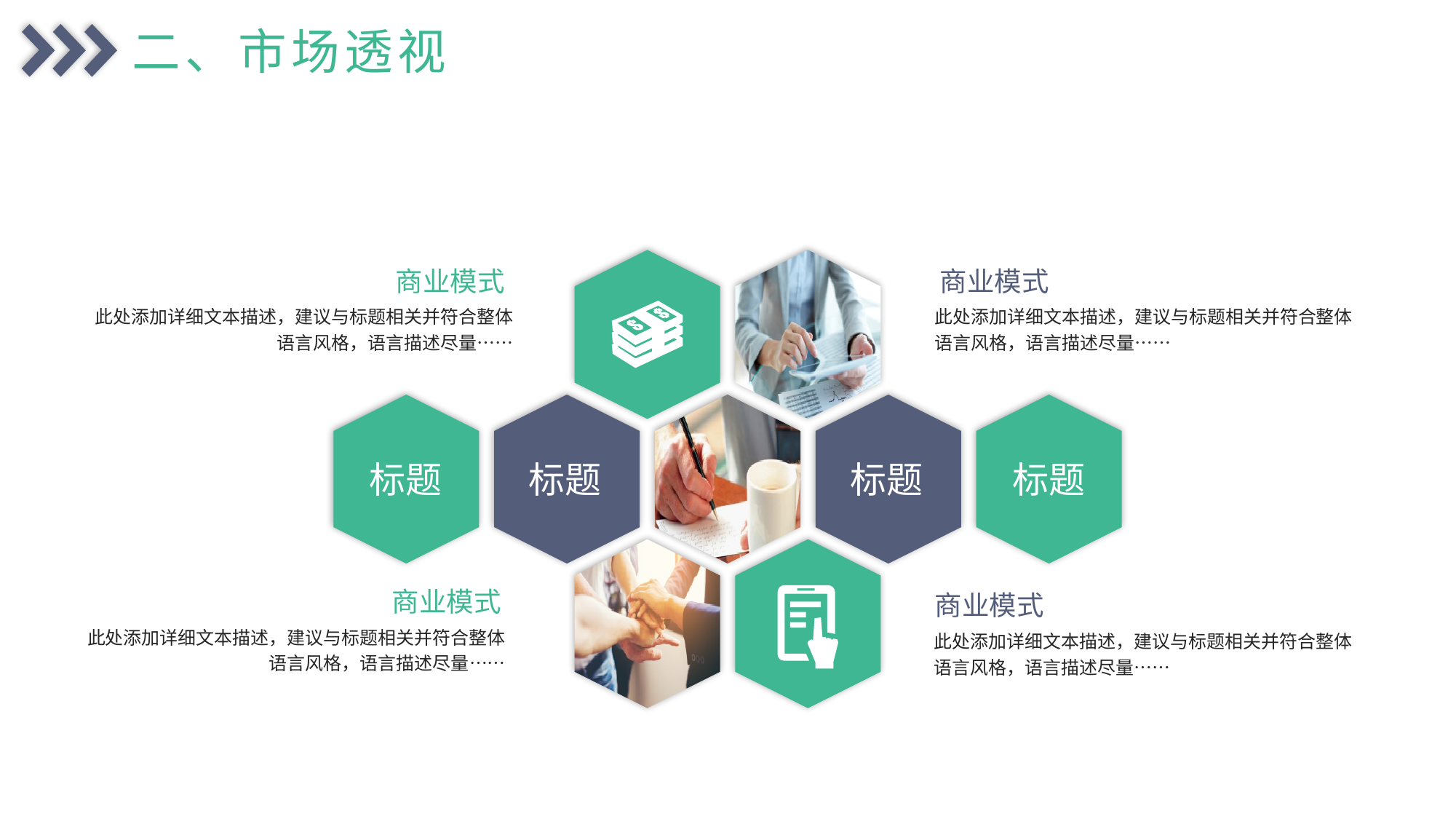

二、市场透视

商业模式
此处添加详细文本描述，建议与标题相关并符合整体语言风格，语言描述尽量……
商业模式
此处添加详细文本描述，建议与标题相关并符合整体语言风格，语言描述尽量……

标题

标题

标题

标题

商业模式
此处添加详细文本描述，建议与标题相关并符合整体语言风格，语言描述尽量……
商业模式
此处添加详细文本描述，建议与标题相关并符合整体语言风格，语言描述尽量……